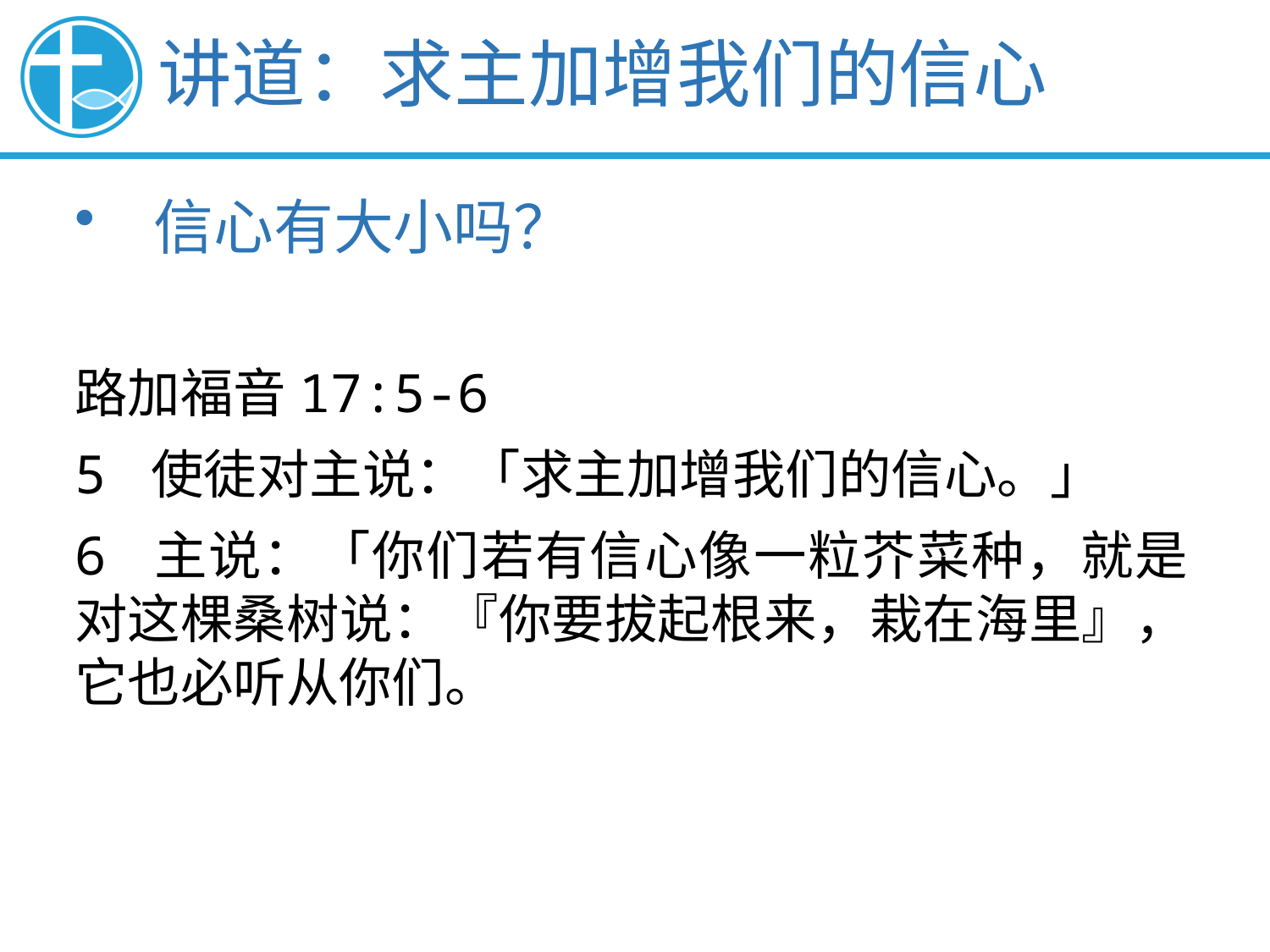

讲道：求主加增我们的信心
信心有大小吗？

路加福音17:5-6
5 使徒对主说：「求主加增我们的信心。」
6 主说：「你们若有信心像一粒芥菜种，就是对这棵桑树说：『你要拔起根来，栽在海里』，它也必听从你们。